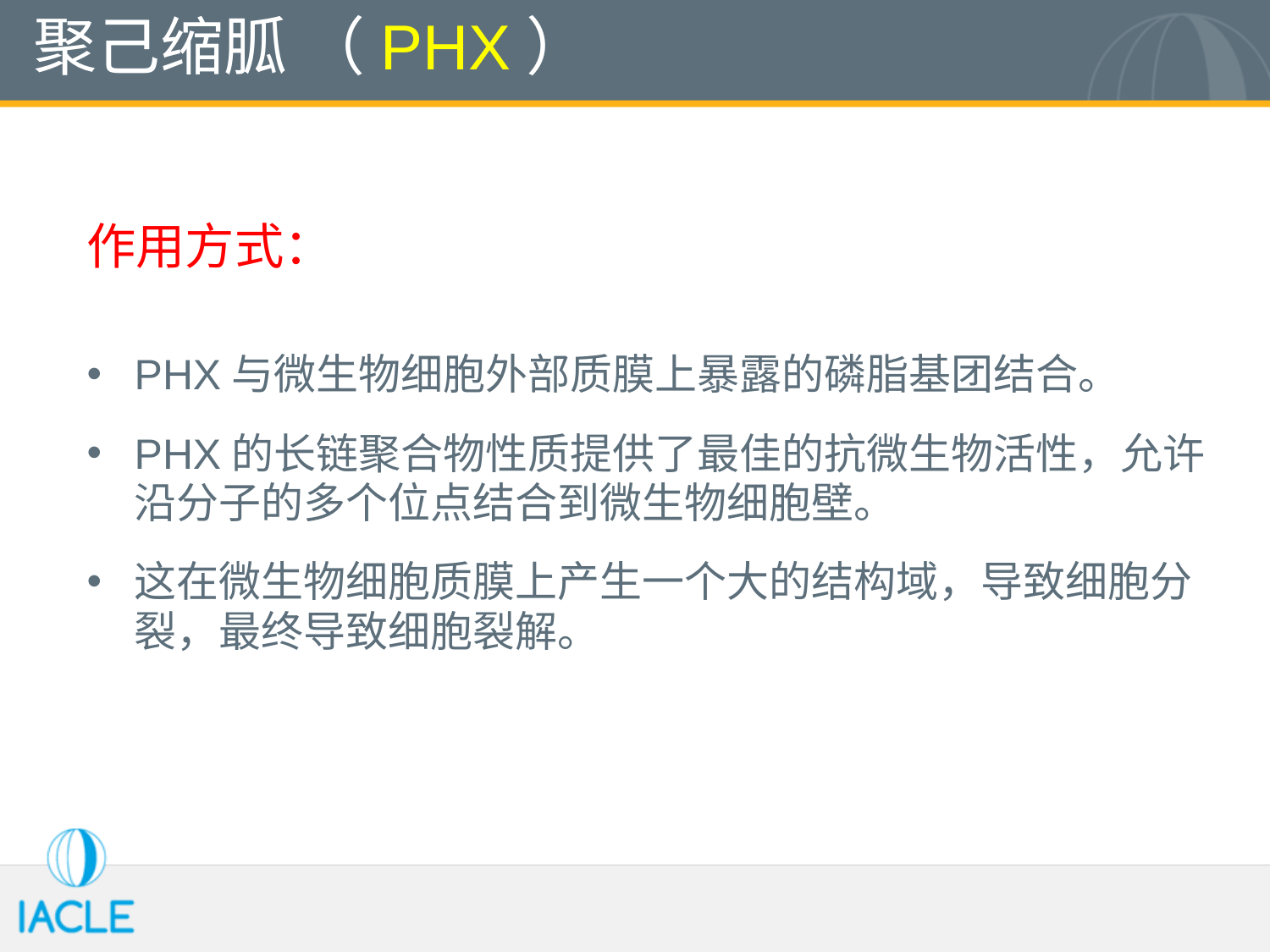

# 聚己缩胍 （PHX）
作用方式：

PHX与微生物细胞外部质膜上暴露的磷脂基团结合。
PHX的长链聚合物性质提供了最佳的抗微生物活性，允许沿分子的多个位点结合到微生物细胞壁。
这在微生物细胞质膜上产生一个大的结构域，导致细胞分裂，最终导致细胞裂解。